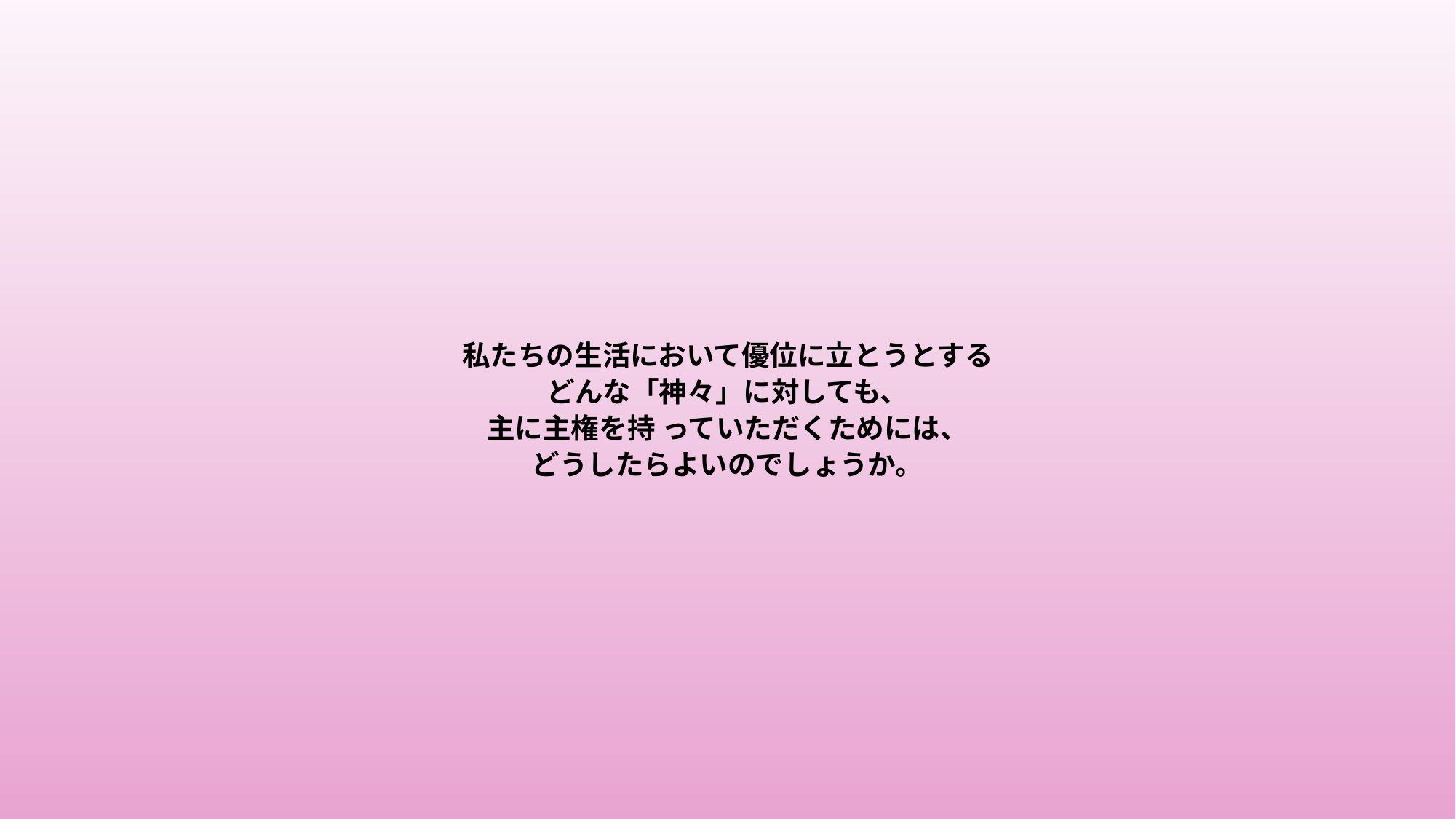

# 私たちの生活において優位に立とうとする どんな「神々」に対しても、 主に主権を持 っていただくためには、 どうしたらよいのでしょうか。